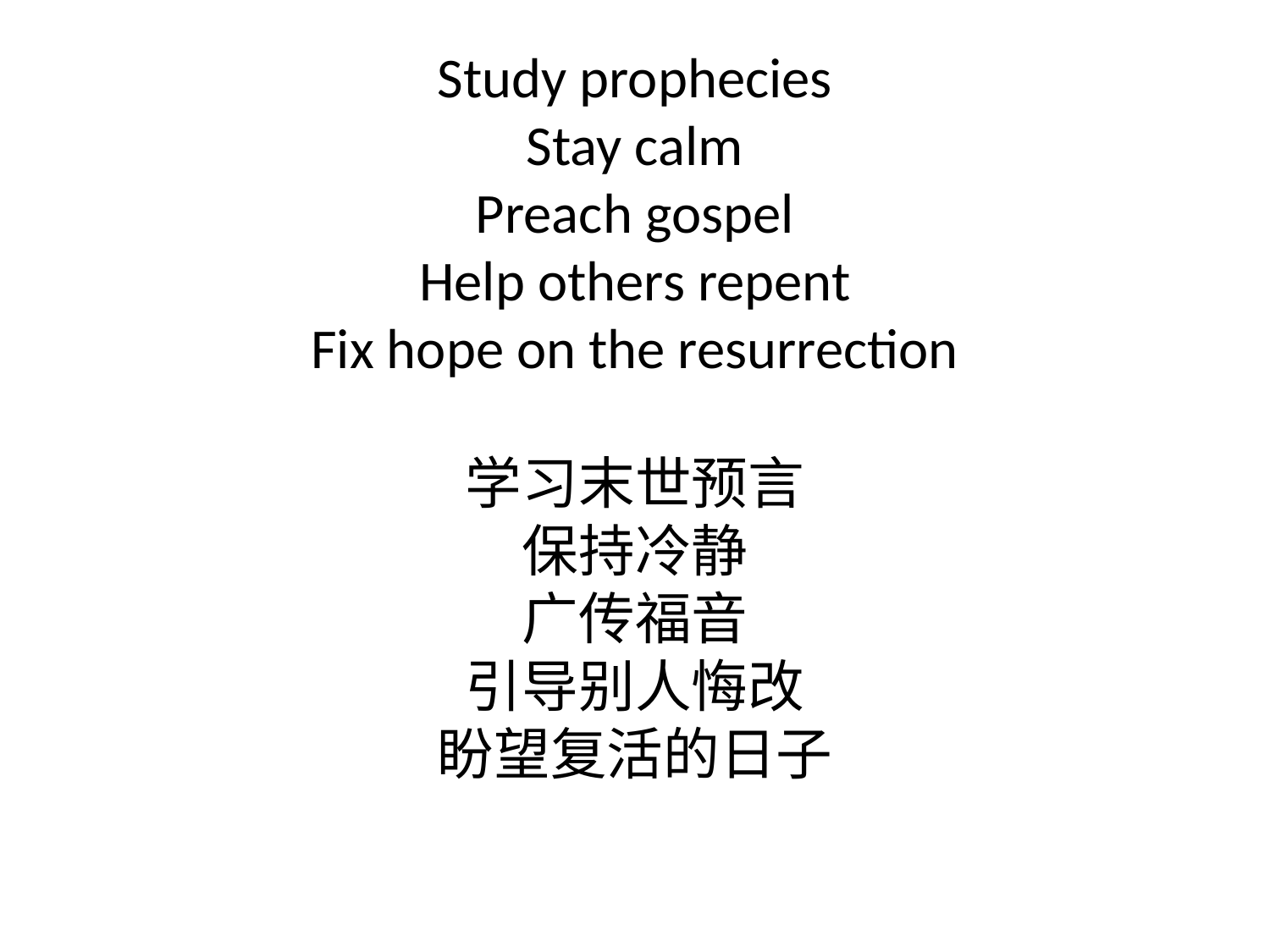

# Study prophecies Stay calm Preach gospel Help others repent Fix hope on the resurrection 学习末世预言 保持冷静 广传福音 引导别人悔改 盼望复活的日子